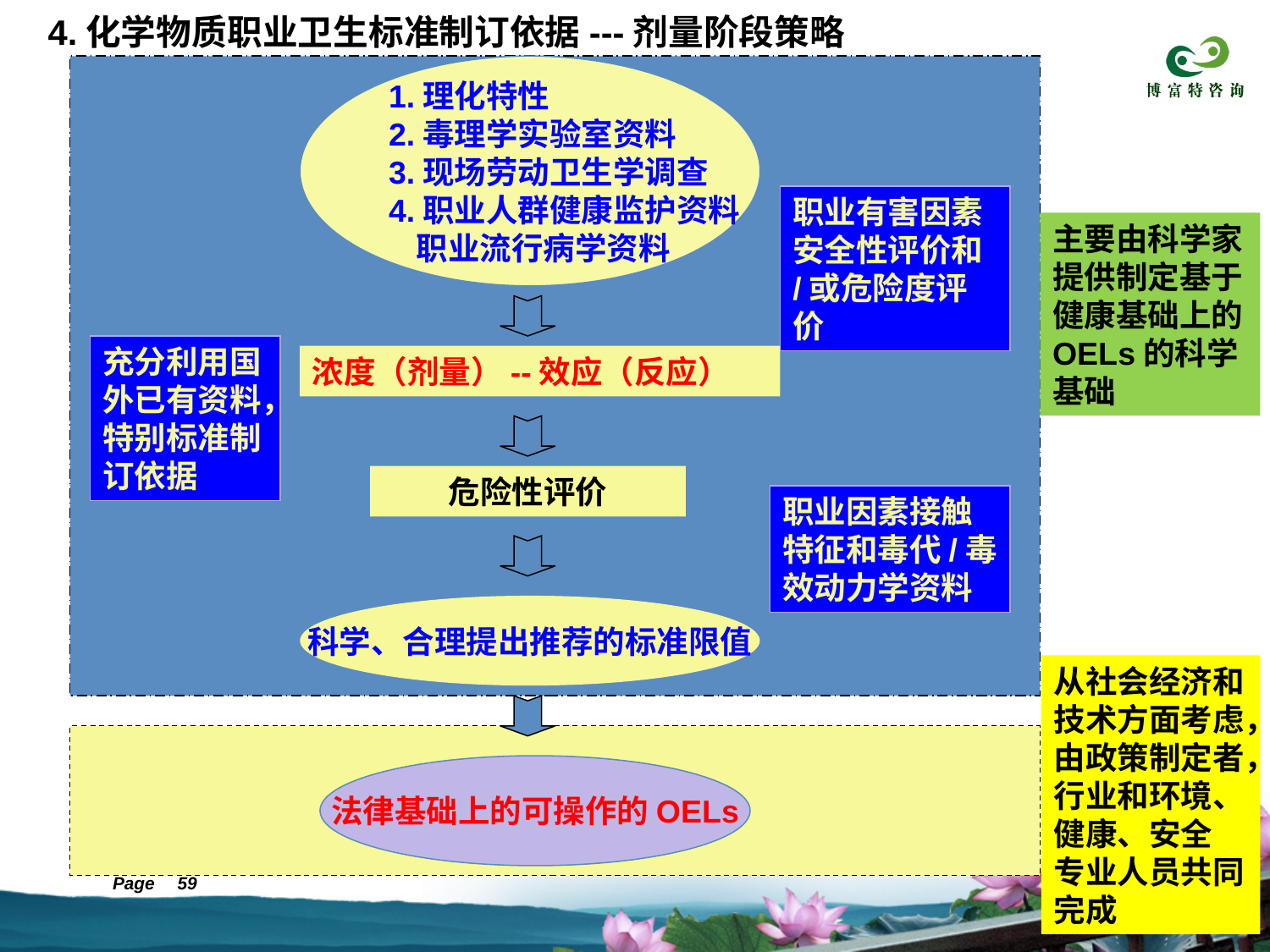

4.化学物质职业卫生标准制订依据---剂量阶段策略

 1.理化特性
 2.毒理学实验室资料
 3.现场劳动卫生学调查
 4.职业人群健康监护资料
    职业流行病学资料
职业有害因素安全性评价和/或危险度评价
主要由科学家提供制定基于健康基础上的OELs的科学基础

充分利用国外已有资料，特别标准制订依据
浓度（剂量）--效应（反应）

危险性评价
职业因素接触特征和毒代/毒效动力学资料

科学、合理提出推荐的标准限值
从社会经济和技术方面考虑，由政策制定者，行业和环境、健康、安全 专业人员共同完成

法律基础上的可操作的OELs